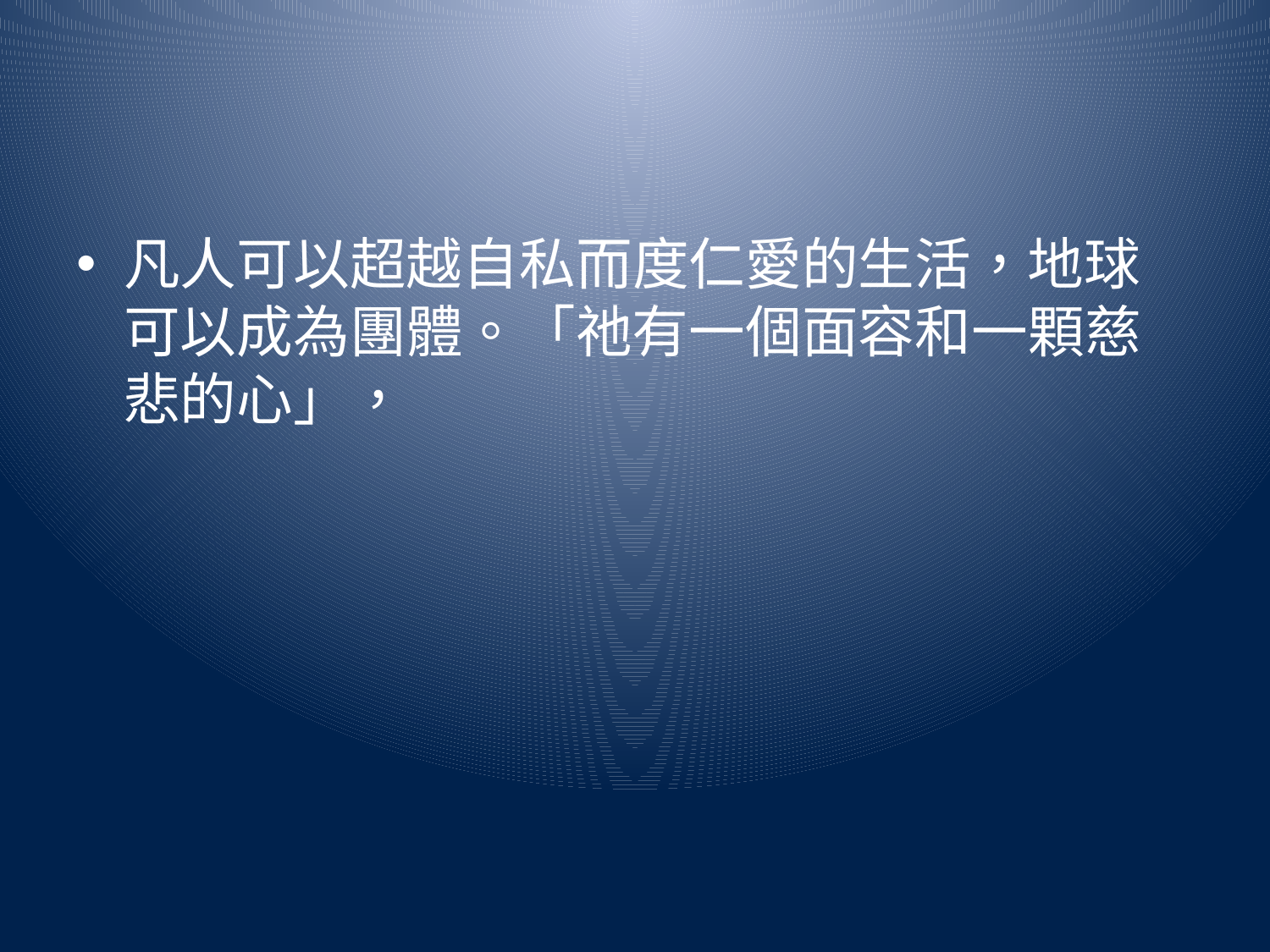

#
凡人可以超越自私而度仁愛的生活，地球可以成為團體。「祂有一個面容和一顆慈悲的心」，